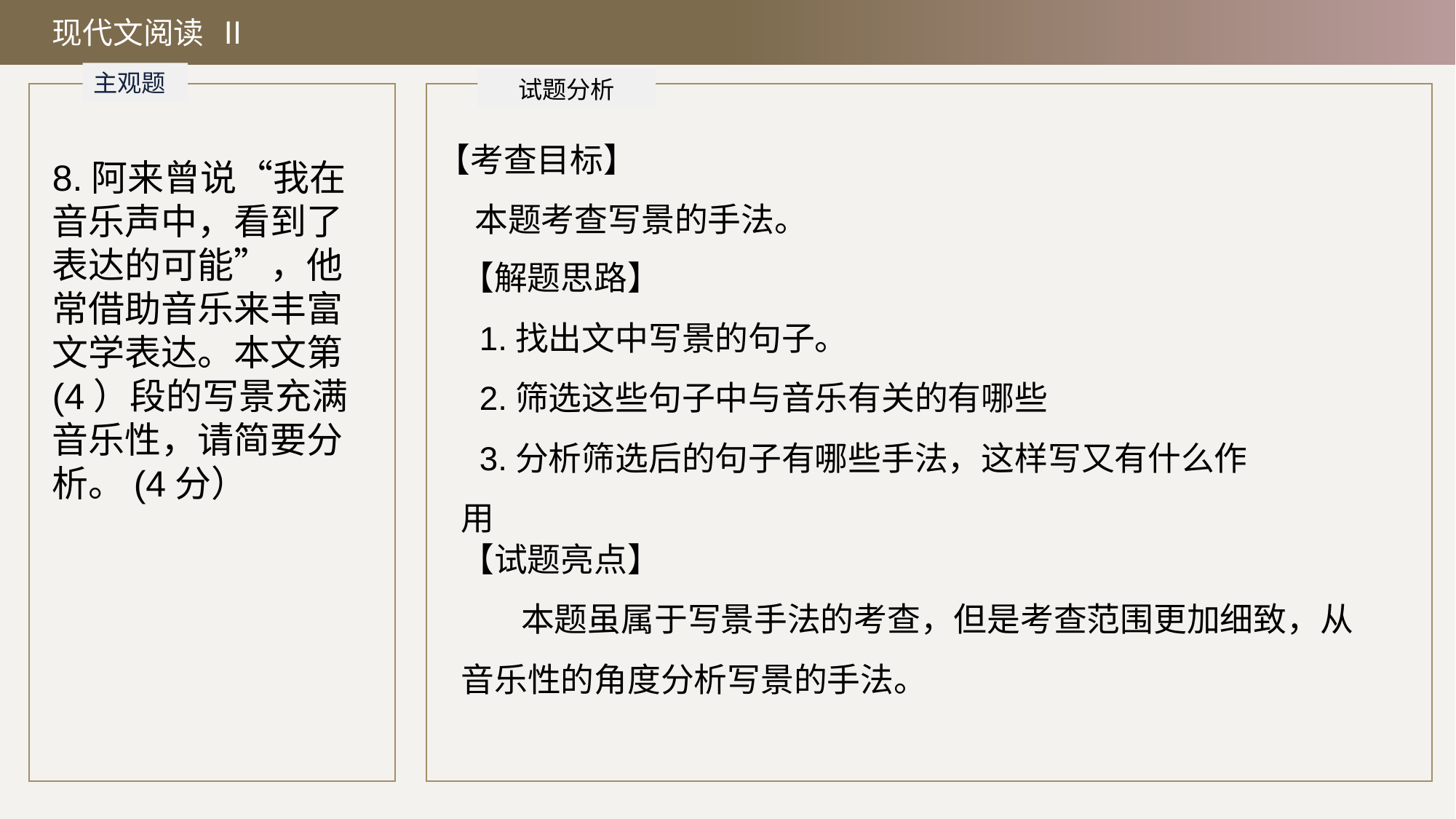

现代文阅读  Ⅱ
主观题
试题分析

【考查目标】
    本题考查写景的手法。
8.阿来曾说“我在音乐声中，看到了表达的可能”，他常借助音乐来丰富文学表达。本文第(4）段的写景充满音乐性，请简要分析。(4分）
【解题思路】
  1.找出文中写景的句子。
  2.筛选这些句子中与音乐有关的有哪些
  3.分析筛选后的句子有哪些手法，这样写又有什么作用

【试题亮点】
       本题虽属于写景手法的考查，但是考查范围更加细致，从音乐性的角度分析写景的手法。